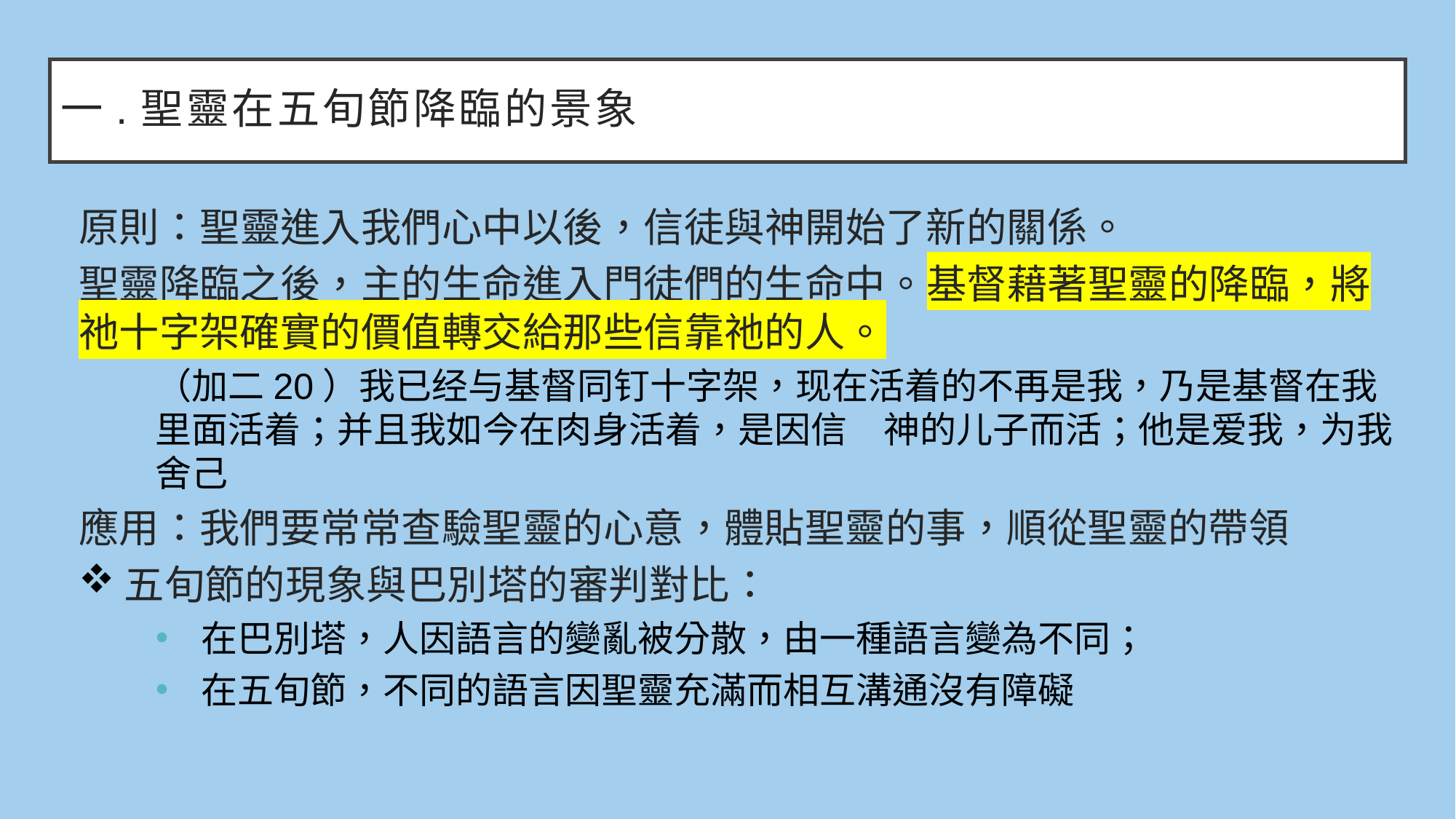

# 一.聖靈在五旬節降臨的景象
原則：聖靈進入我們心中以後，信徒與神開始了新的關係。
聖靈降臨之後，主的生命進入門徒們的生命中。基督藉著聖靈的降臨，將祂十字架確實的價值轉交給那些信靠祂的人。
（加二20）我已经与基督同钉十字架，现在活着的不再是我，乃是基督在我里面活着；并且我如今在肉身活着，是因信　神的儿子而活；他是爱我，为我舍己
應用：我們要常常查驗聖靈的心意，體貼聖靈的事，順從聖靈的帶領
五旬節的現象與巴別塔的審判對比：
在巴別塔，人因語言的變亂被分散，由一種語言變為不同；
在五旬節，不同的語言因聖靈充滿而相互溝通沒有障礙